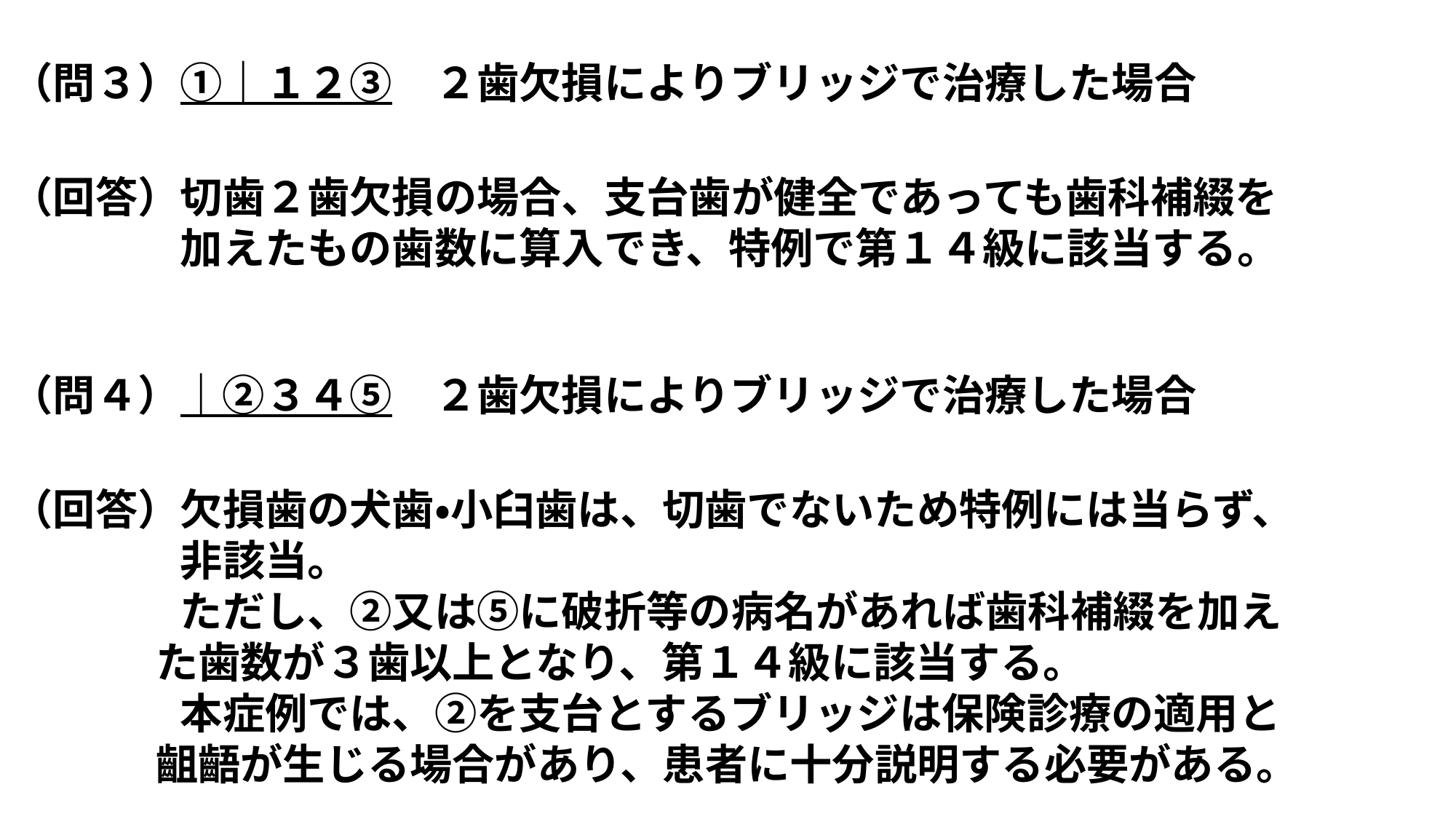

（問３）①｜１２③　２歯欠損によりブリッジで治療した場合

（回答）切歯２歯欠損の場合、支台歯が健全であっても歯科補綴を
　　　　加えたもの歯数に算入でき、特例で第１４級に該当する。。

（問４）｜②３４⑤　２歯欠損によりブリッジで治療した場合

（回答）欠損歯の犬歯・小臼歯は、切歯でないため特例には当らず、
　　　　非該当。
　　　　ただし、②又は⑤に破折等の病名があれば歯科補綴を加え
              た歯数が３歯以上となり、第１４級に該当する。
　　　　本症例では、②を支台とするブリッジは保険診療の適用と
              齟齬が生じる場合があり、患者に十分説明する必要がある。